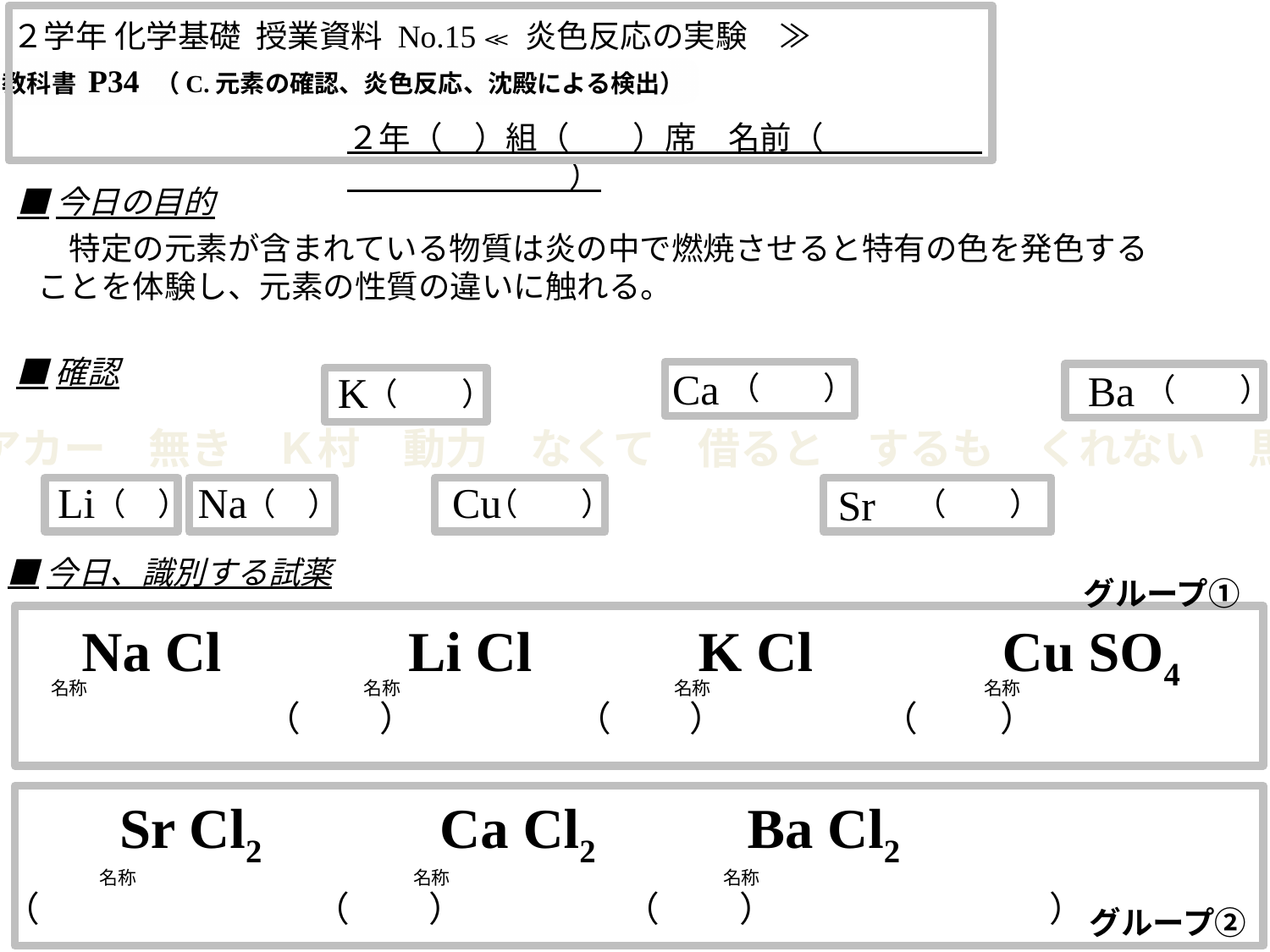

２学年 化学基礎  授業資料 No.15 ≪ 炎色反応の実験　≫
 教科書 P34 （C.元素の確認、炎色反応、沈殿による検出）
２年（　）組（　　）席　名前（　　　　　　　　　　　　）
■今日の目的
　特定の元素が含まれている物質は炎の中で燃焼させると特有の色を発色することを体験し、元素の性質の違いに触れる。
■確認
Ca
Ba
K

（　　）

（　　）

（　　）
リアカー　無き　Ｋ村　動力　なくて　借ると　するも　くれない　馬力
Li
Na
Cu
Sr

（　）

（　）

（　　）

（　　）
■今日、識別する試薬
グループ①

Na Cl
Li Cl
K Cl
Cu SO4
名称
名称
名称
名称
（　　　　　　　　　　　）
（　　　　　　　　　　　）
（　　　　　　　　　　　）
（　　　　　　　　　　　）

Sr Cl2
Ca Cl2
Ba Cl2
名称
名称
名称
（　　　　　　　　　　　）
（　　　　　　　　　　　）
（　　　　　　　　　　　）
グループ②